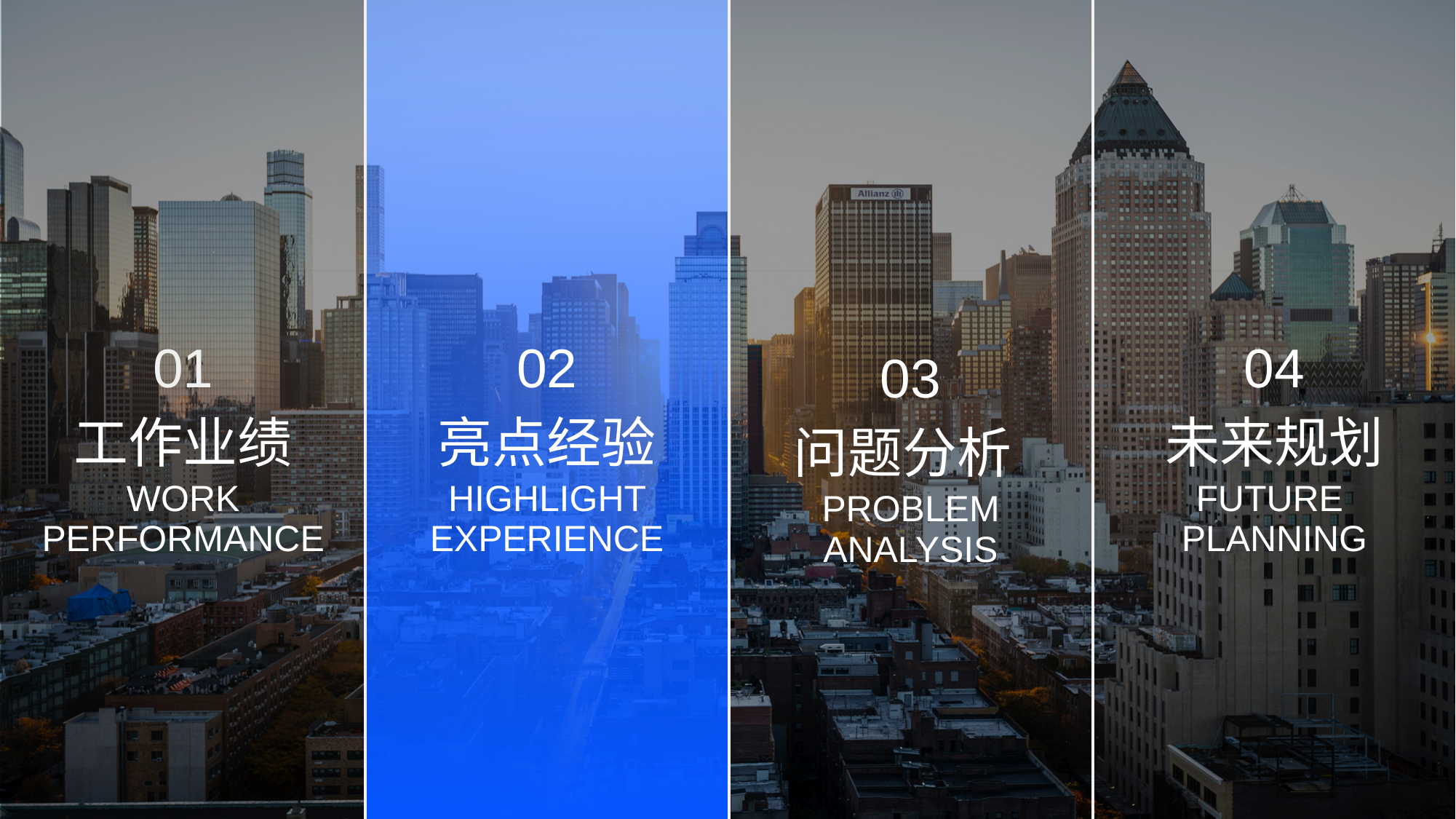

|  |  |  |  |
| --- | --- | --- | --- |
| 01 工作业绩 WORK PERFORMANCE | 02 亮点经验 HIGHLIGHT EXPERIENCE | 03 问题分析PROBLEM ANALYSIS | 04 未来规划 FUTURE PLANNING |
|  |  |  |  |